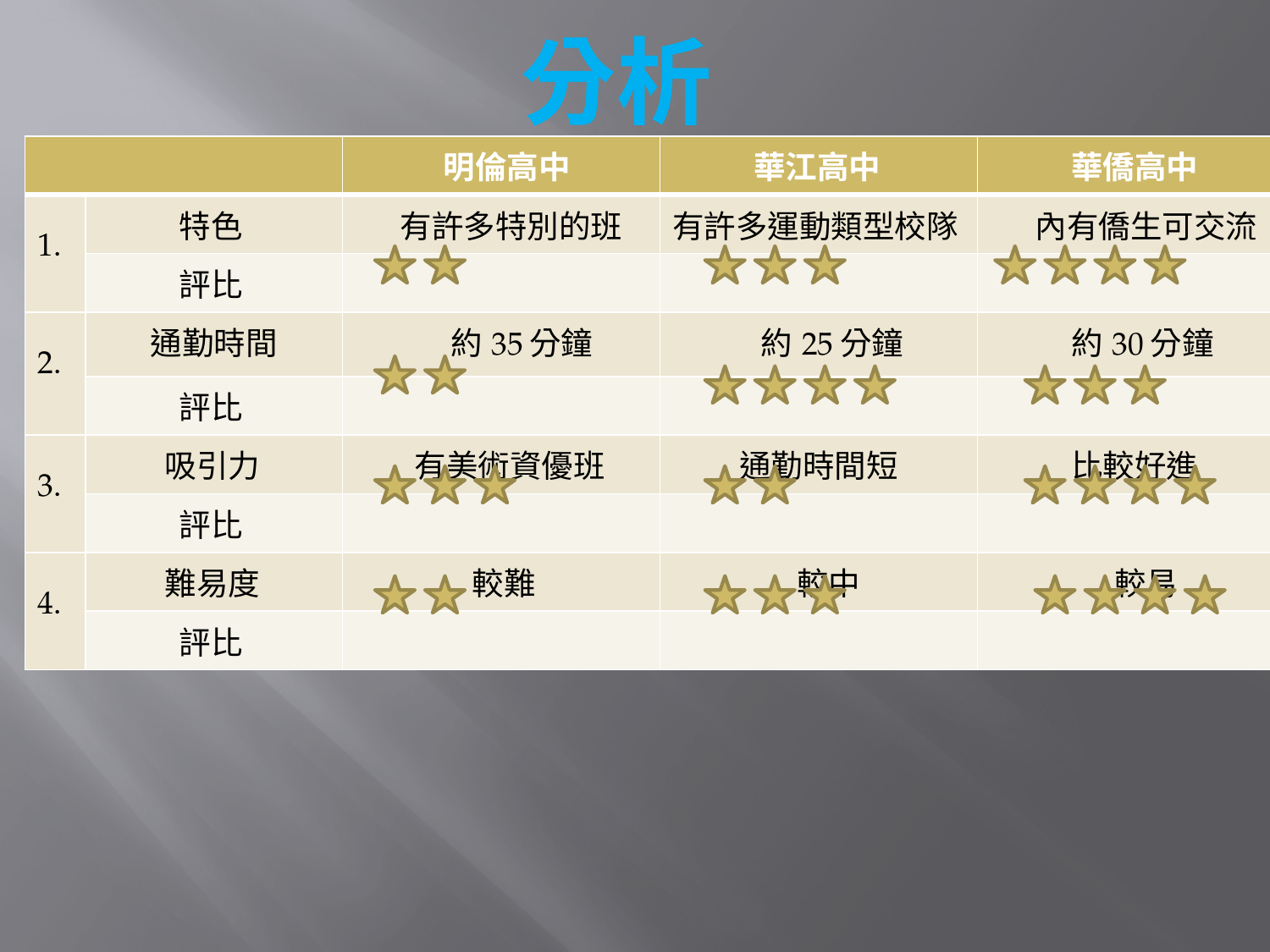

# 分析
|  |  | 明倫高中 | 華江高中 | 華僑高中 |
| --- | --- | --- | --- | --- |
| 1. | 特色 | 有許多特別的班 | 有許多運動類型校隊 | 內有僑生可交流 |
|  | 評比 |  |  |  |
| 2. | 通勤時間 | 約35分鐘 | 約25分鐘 | 約30分鐘 |
|  | 評比 |  |  |  |
| 3. | 吸引力 | 有美術資優班 | 通勤時間短 | 比較好進 |
|  | 評比 |  |  |  |
| 4. | 難易度 | 較難 | 較中 | 較易 |
|  | 評比 |  |  |  |